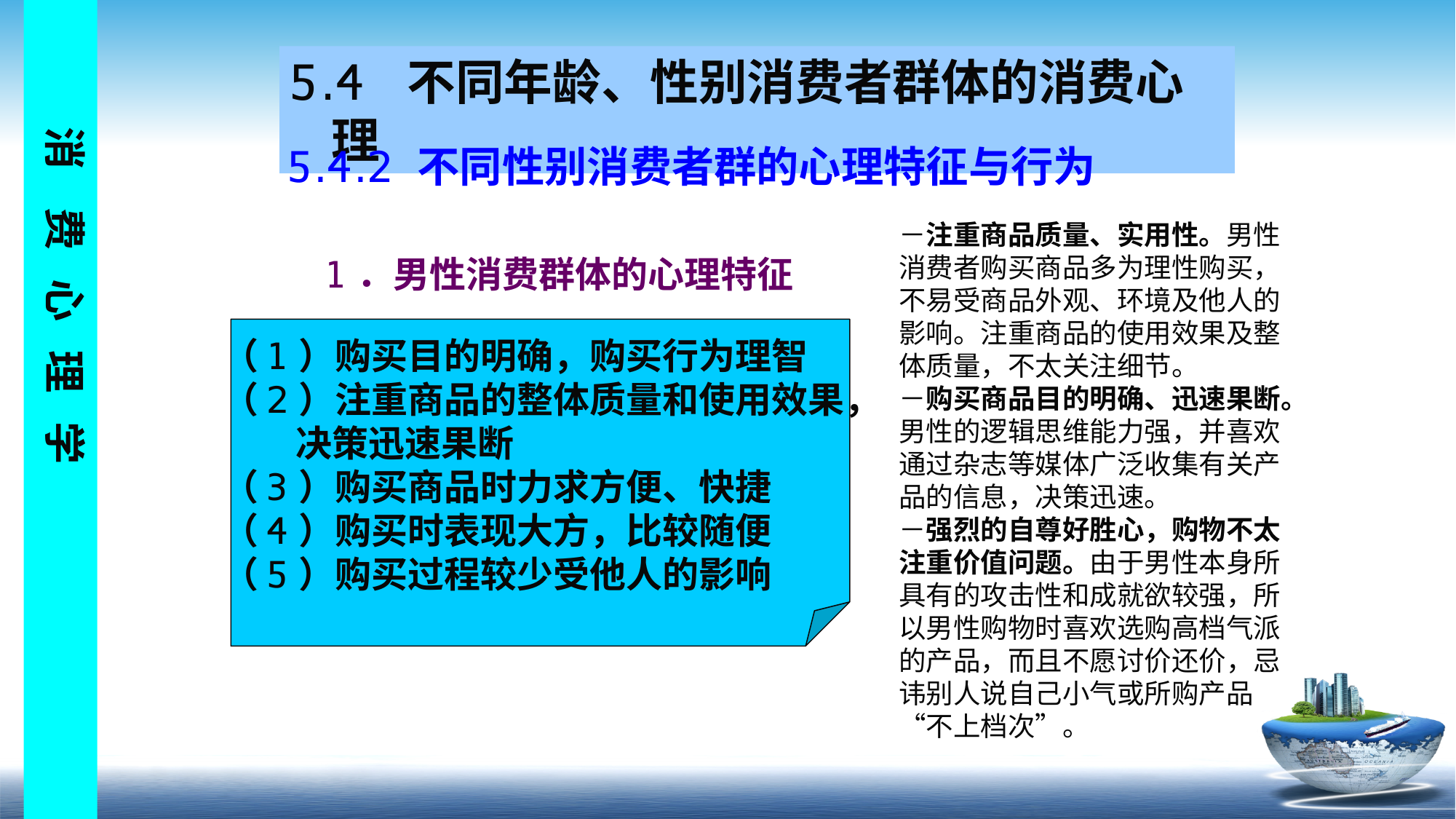

5.4  不同年龄、性别消费者群体的消费心理
5.4.2 不同性别消费者群的心理特征与行为

－注重商品质量、实用性。男性消费者购买商品多为理性购买，不易受商品外观、环境及他人的影响。注重商品的使用效果及整体质量，不太关注细节。
－购买商品目的明确、迅速果断。男性的逻辑思维能力强，并喜欢通过杂志等媒体广泛收集有关产品的信息，决策迅速。 　
－强烈的自尊好胜心，购物不太注重价值问题。由于男性本身所具有的攻击性和成就欲较强，所以男性购物时喜欢选购高档气派的产品，而且不愿讨价还价，忌讳别人说自己小气或所购产品“不上档次”。
1．男性消费群体的心理特征

（1）购买目的明确，购买行为理智
（2）注重商品的整体质量和使用效果，
        决策迅速果断
（3）购买商品时力求方便、快捷
（4）购买时表现大方，比较随便
（5）购买过程较少受他人的影响